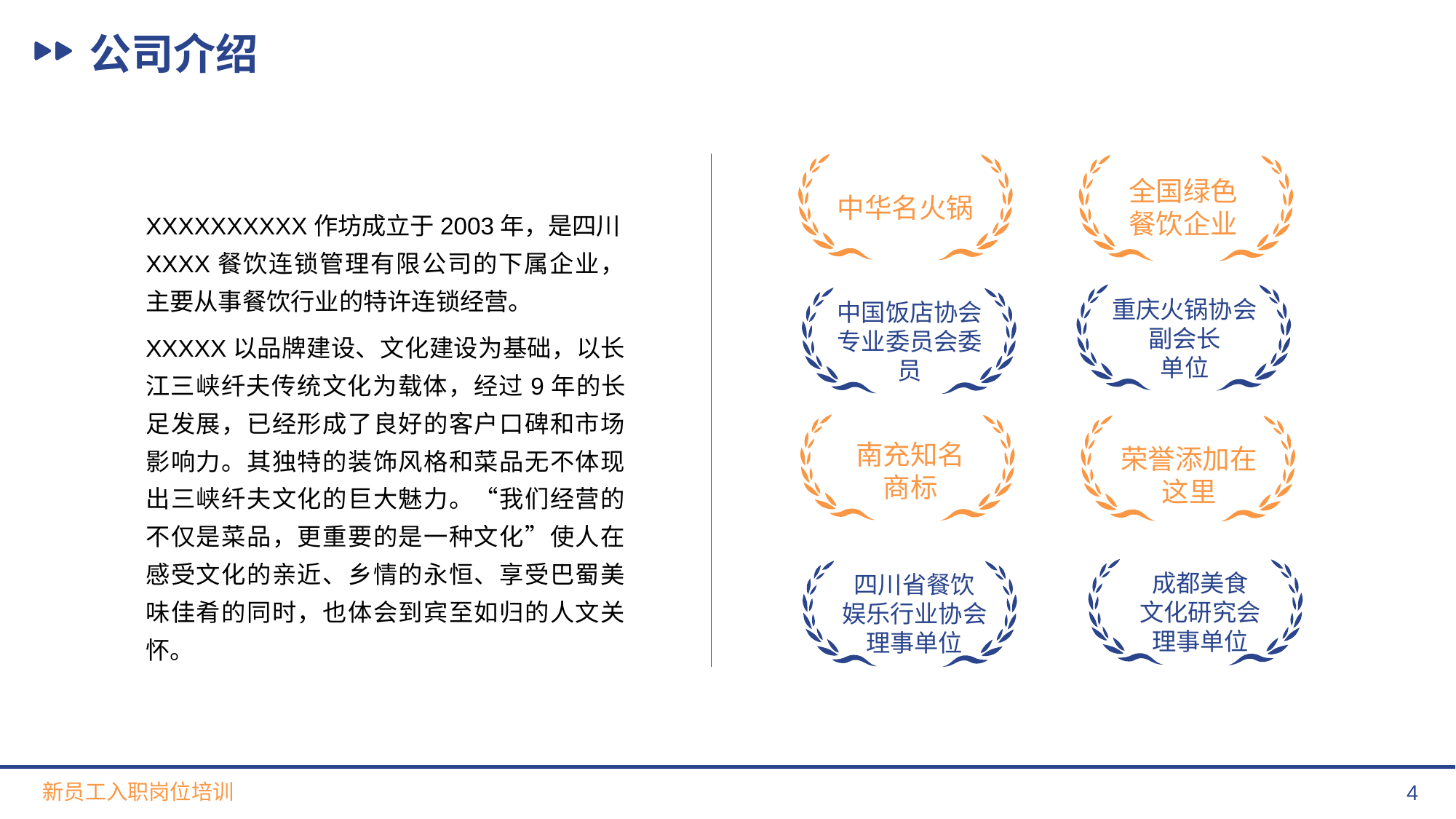

公司介绍

中华名火锅

全国绿色
餐饮企业
XXXXXXXXXX作坊成立于2003年，是四川XXXX餐饮连锁管理有限公司的下属企业，主要从事餐饮行业的特许连锁经营。
XXXXX以品牌建设、文化建设为基础，以长江三峡纤夫传统文化为载体，经过9年的长足发展，已经形成了良好的客户口碑和市场影响力。其独特的装饰风格和菜品无不体现出三峡纤夫文化的巨大魅力。“我们经营的不仅是菜品，更重要的是一种文化”使人在感受文化的亲近、乡情的永恒、享受巴蜀美味佳肴的同时，也体会到宾至如归的人文关怀。

重庆火锅协会副会长
单位

中国饭店协会专业委员会委员

南充知名
商标

荣誉添加在这里

成都美食
文化研究会
理事单位

四川省餐饮
娱乐行业协会
理事单位